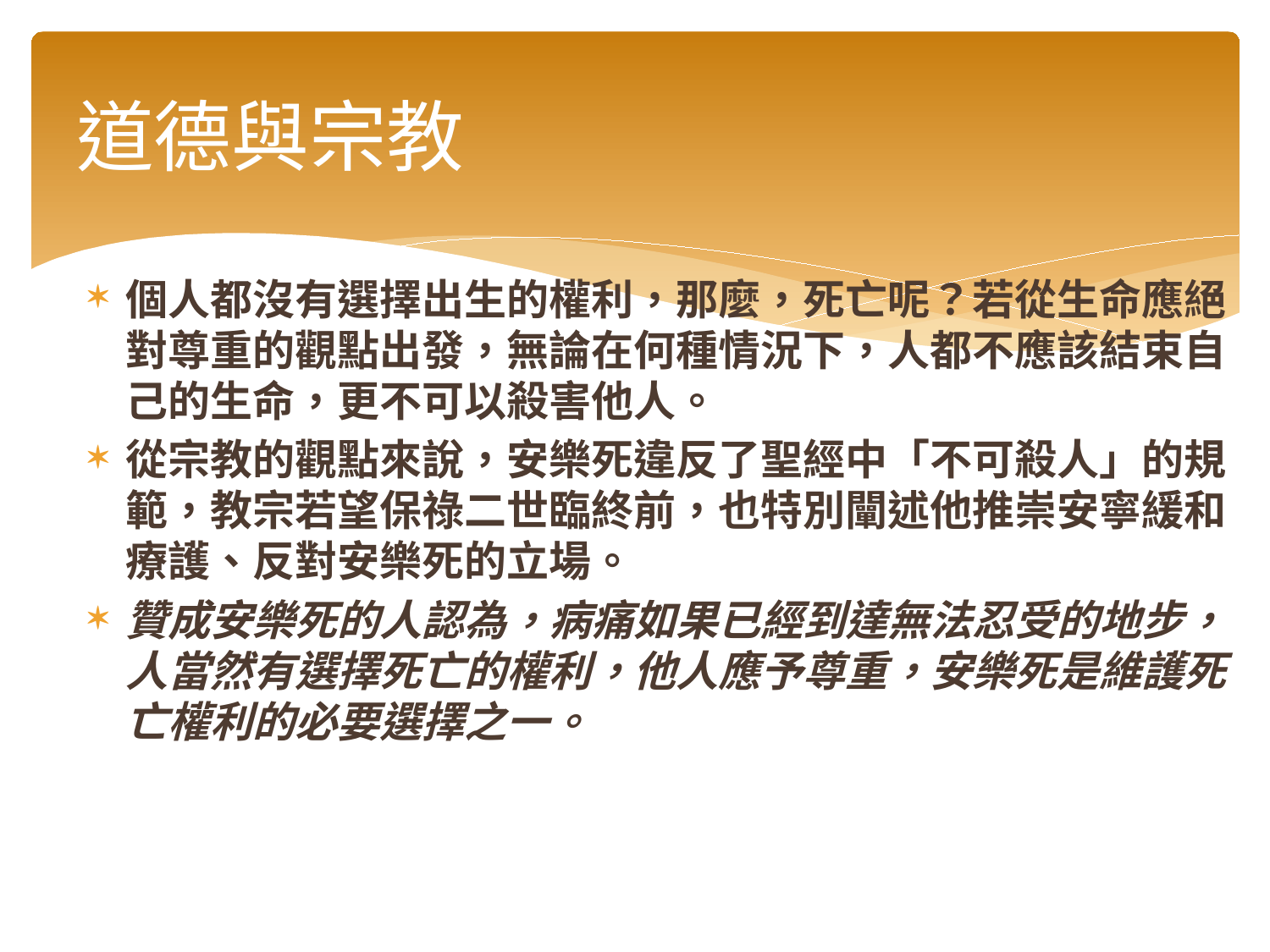

# 道德與宗教
個人都沒有選擇出生的權利，那麼，死亡呢？若從生命應絕對尊重的觀點出發，無論在何種情況下，人都不應該結束自己的生命，更不可以殺害他人。
從宗教的觀點來說，安樂死違反了聖經中「不可殺人」的規範，教宗若望保祿二世臨終前，也特別闡述他推崇安寧緩和療護、反對安樂死的立場。
贊成安樂死的人認為，病痛如果已經到達無法忍受的地步，人當然有選擇死亡的權利，他人應予尊重，安樂死是維護死亡權利的必要選擇之一。